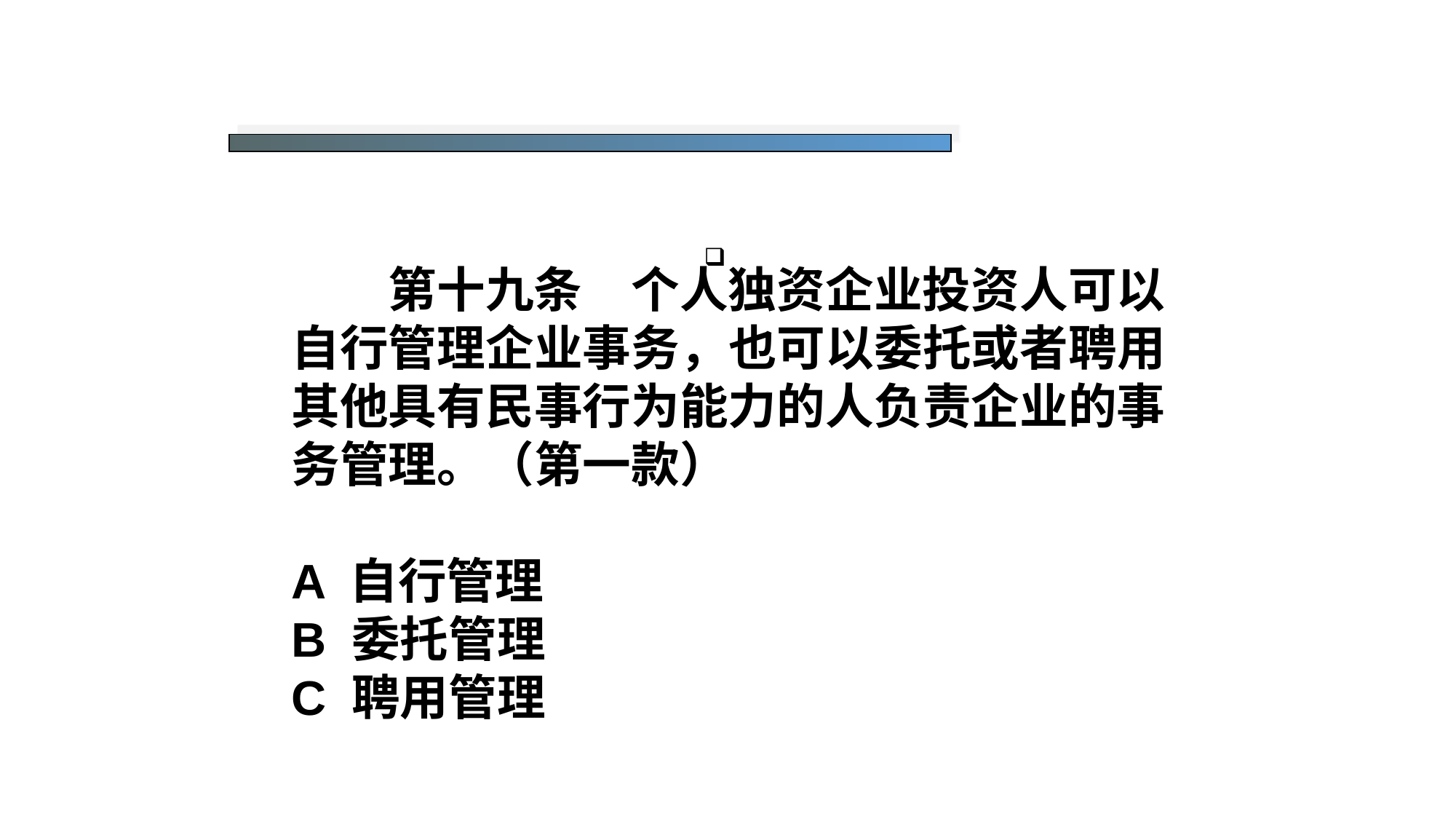

# 一、对内经营管理

（一）方式：
　　第十九条　个人独资企业投资人可以自行管理企业事务，也可以委托或者聘用其他具有民事行为能力的人负责企业的事务管理。（第一款）
A 自行管理
B 委托管理
C 聘用管理
25